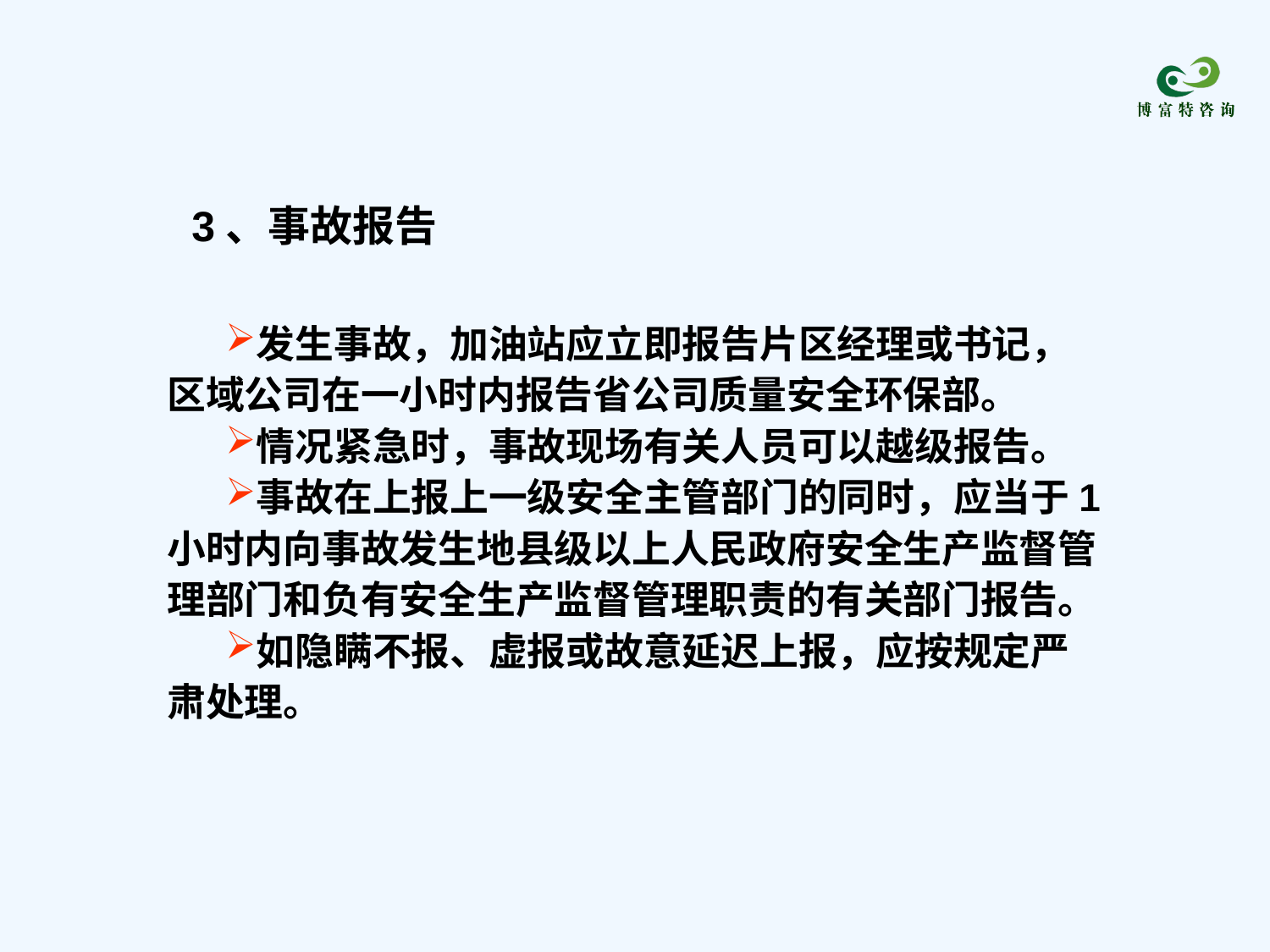

3、事故报告
发生事故，加油站应立即报告片区经理或书记，区域公司在一小时内报告省公司质量安全环保部。
情况紧急时，事故现场有关人员可以越级报告。
事故在上报上一级安全主管部门的同时，应当于1小时内向事故发生地县级以上人民政府安全生产监督管理部门和负有安全生产监督管理职责的有关部门报告。
如隐瞒不报、虚报或故意延迟上报，应按规定严肃处理。
50